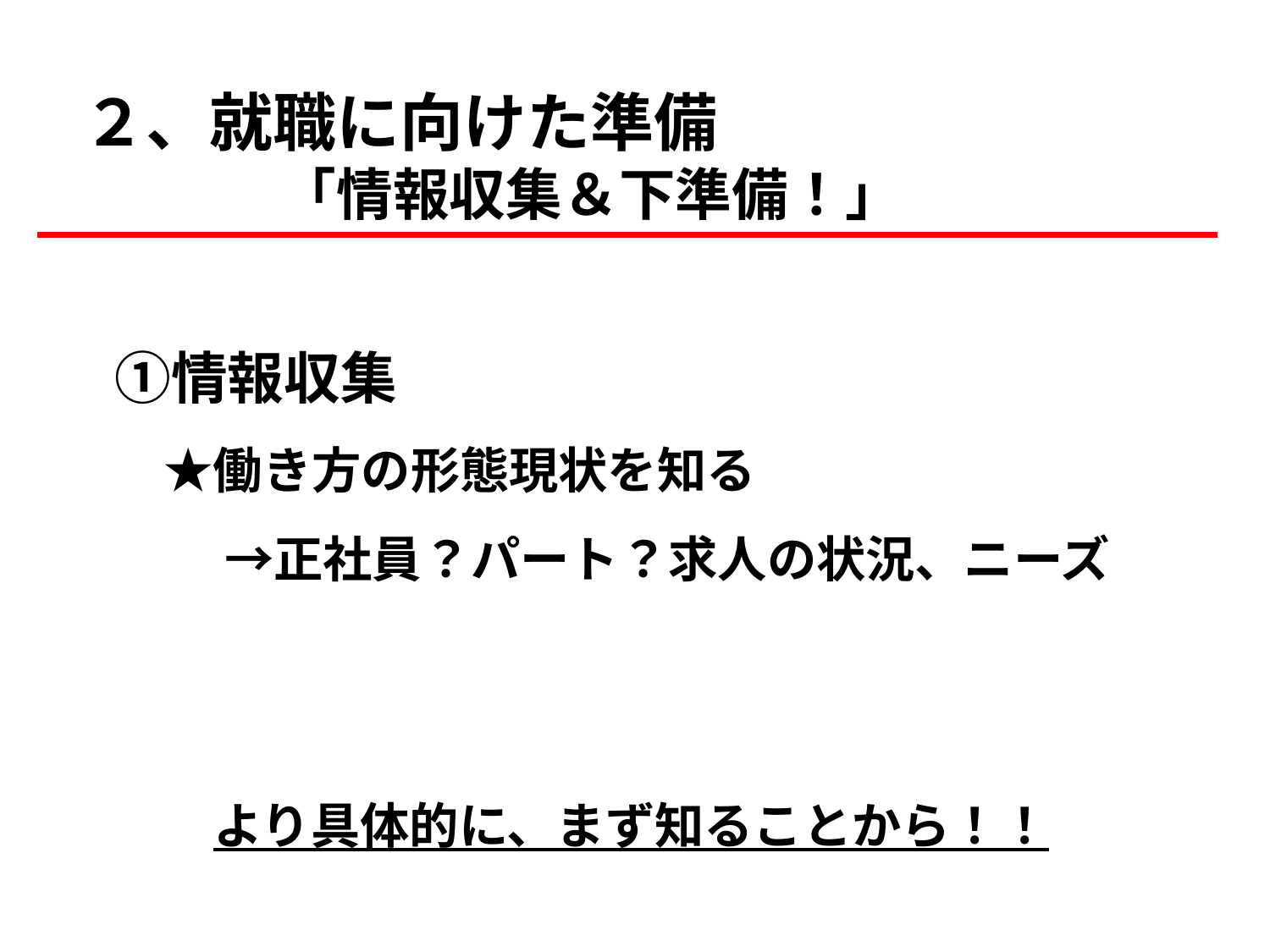

２、就職に向けた準備
　　　　「情報収集＆下準備！」

　①情報収集
　　★働き方の形態現状を知る
　　　 →正社員？パート？求人の状況、ニーズ

　　　より具体的に、まず知ることから！！